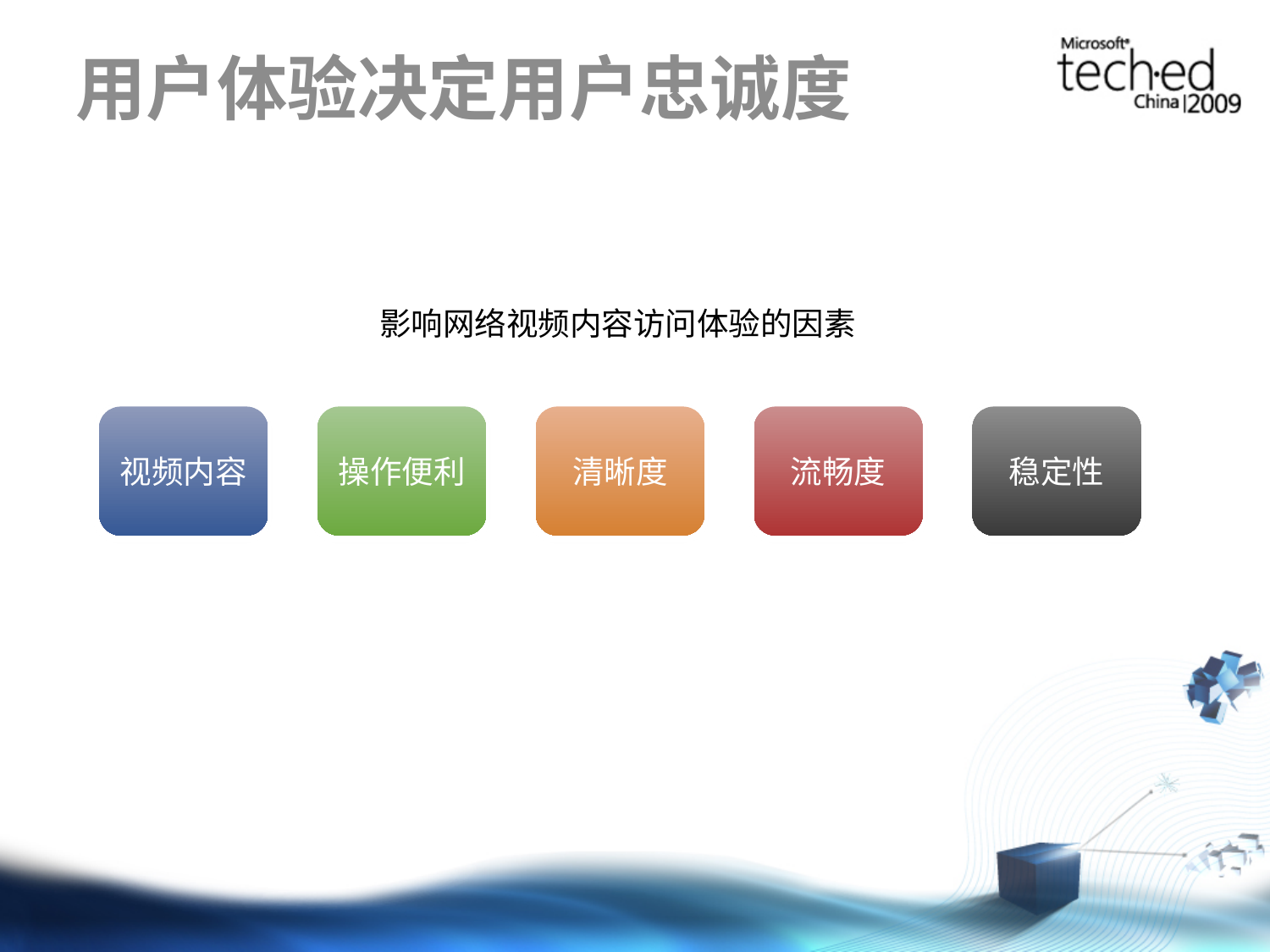

# 用户体验决定用户忠诚度
影响网络视频内容访问体验的因素
视频内容
操作便利
清晰度
流畅度
稳定性